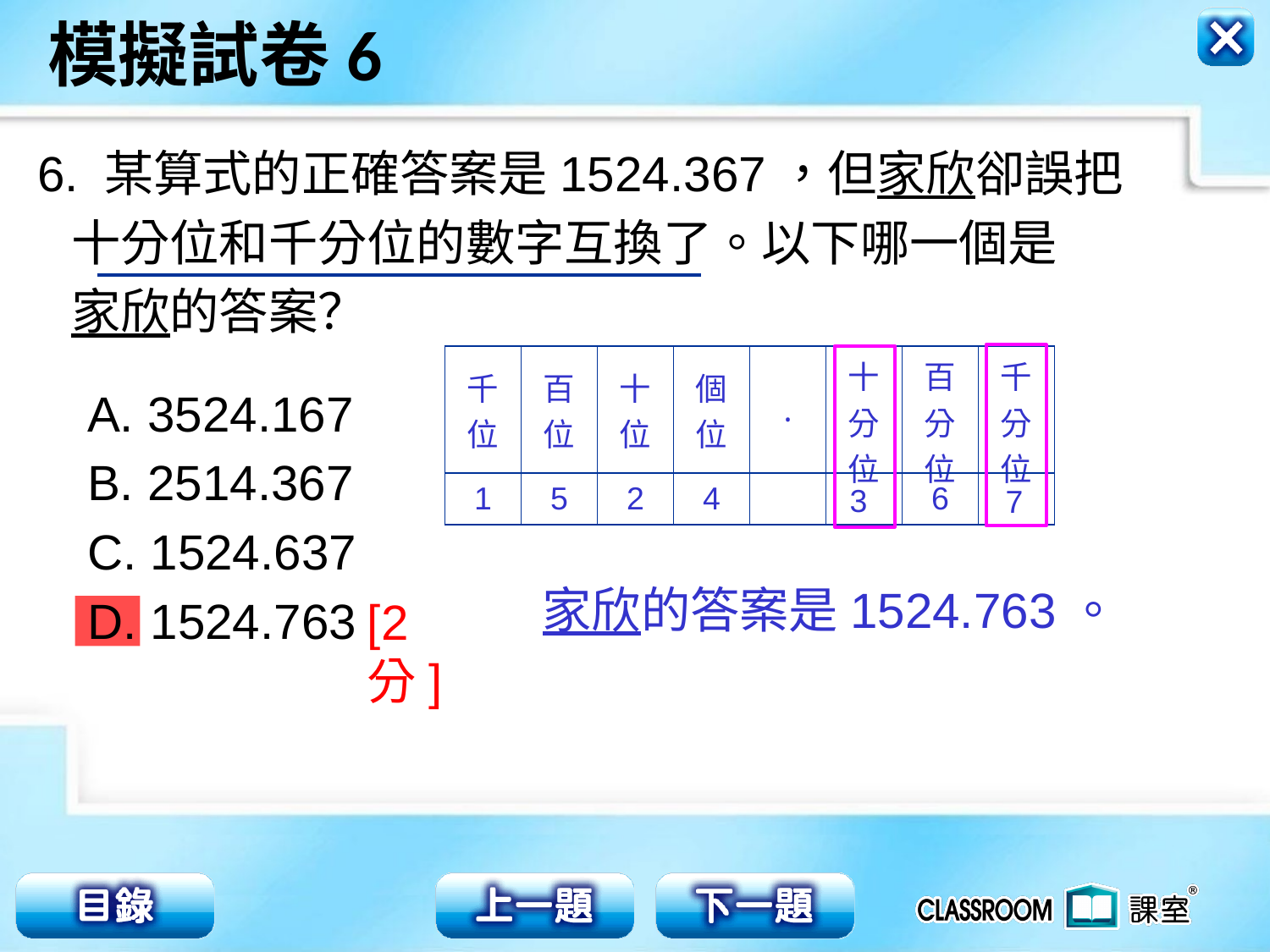

6. 某算式的正確答案是1524.367，但家欣卻誤把
  十分位和千分位的數字互換了。以下哪一個是
  家欣的答案？

| 千位 | 百位 | 十位 | 個位 | . | 十分 位 | 百分 位 | 千分 位 |
| --- | --- | --- | --- | --- | --- | --- | --- |
| 1 | 5 | 2 | 4 |  |  | 6 |  |

A. 3524.167
B. 2514.367
C. 1524.637
D. 1524.763
3
7
家欣的答案是1524.763。
[2分]